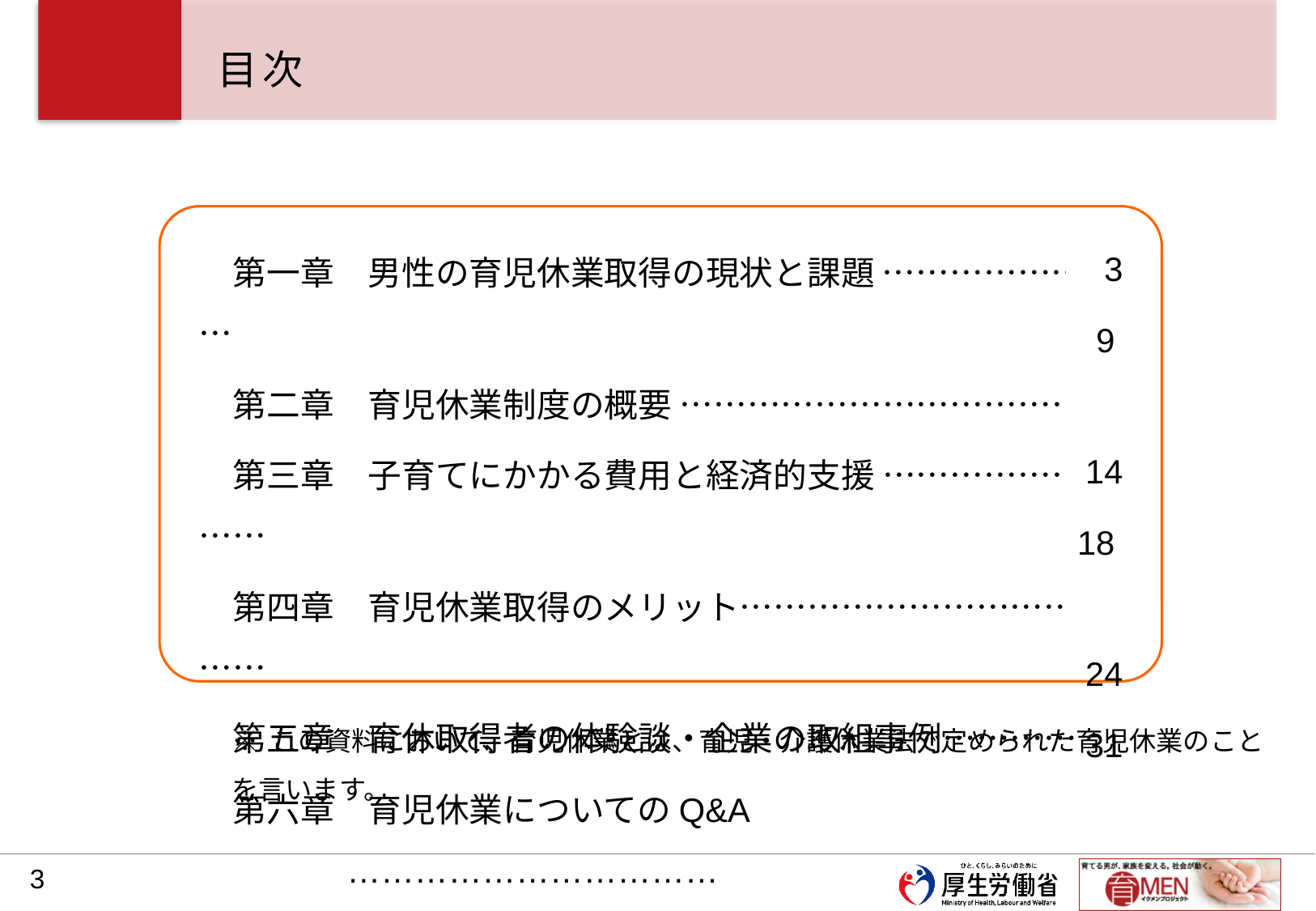

目次

  3
9
14
18
24
31
　第一章　男性の育児休業取得の現状と課題 …………………
　第二章　育児休業制度の概要 ………………………………
　第三章　子育てにかかる費用と経済的支援 ……………………
　第四章　育児休業取得のメリット………………………………
　第五章　育休取得者の体験談・企業の取組事例…………
　第六章　育児休業についてのQ&A ……………………………

※ この資料において、育児休業とは、育児・介護休業法で定められた育児休業のことを言います。
3